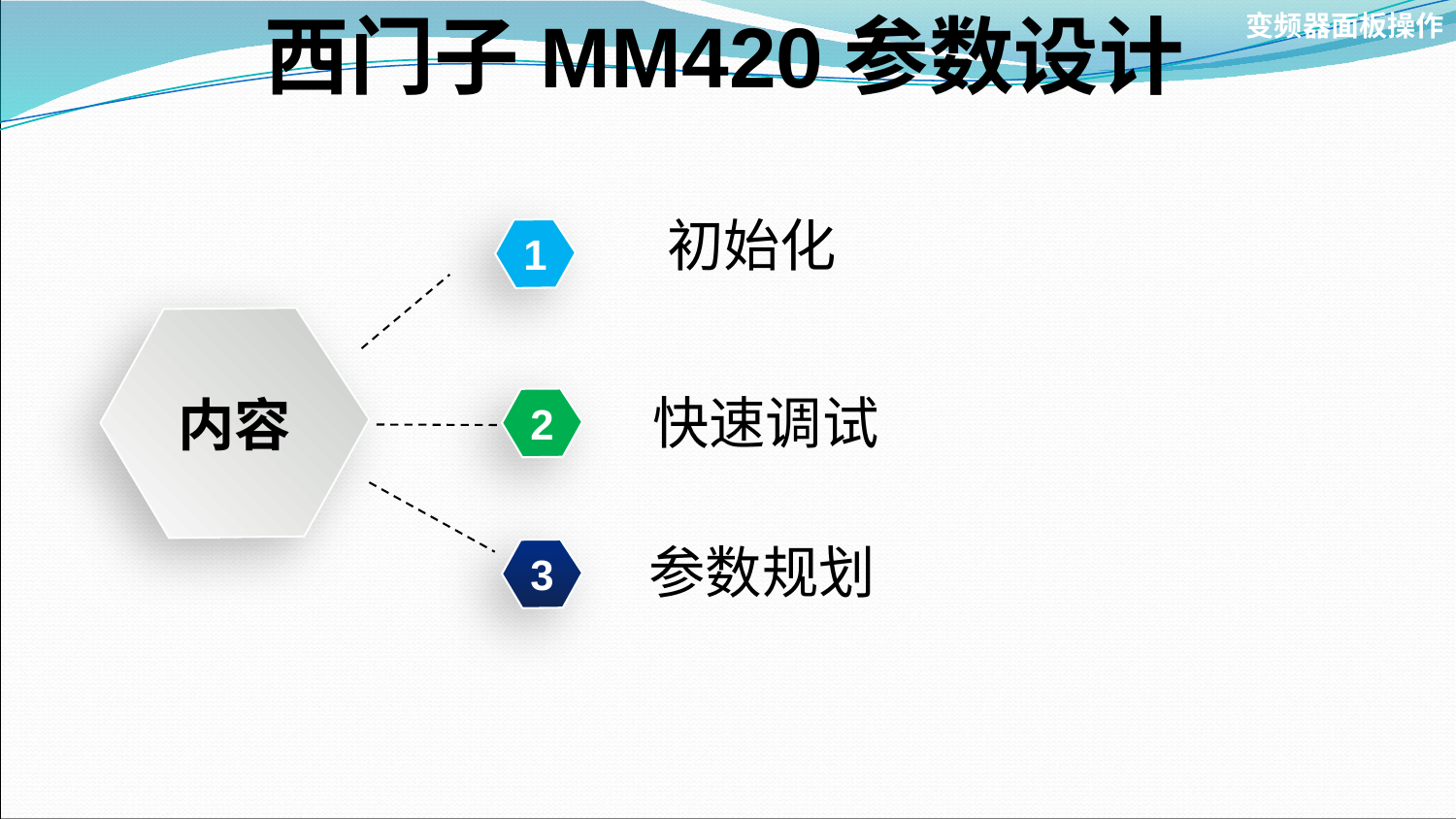

# 西门子MM420参数设计
变频器面板操作
初始化
1
内容
快速调试
2
参数规划
3
2